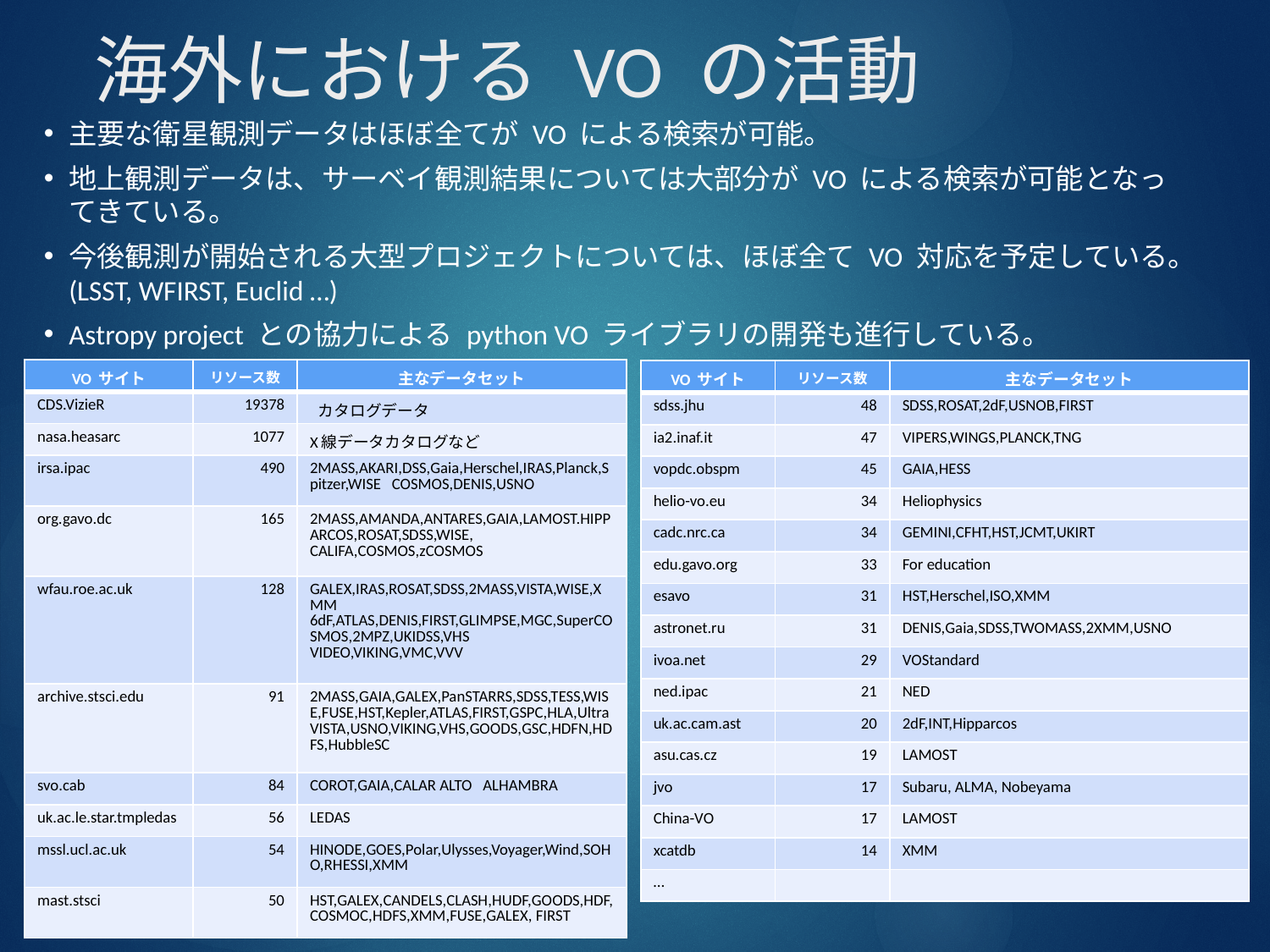

# 海外における VO の活動
主要な衛星観測データはほぼ全てが VO による検索が可能。
地上観測データは、サーベイ観測結果については大部分が VO による検索が可能となってきている。
今後観測が開始される大型プロジェクトについては、ほぼ全て VO 対応を予定している。(LSST, WFIRST, Euclid …)
Astropy project との協力による python VO ライブラリの開発も進行している。
| VO サイト | リソース数 | 主なデータセット |
| --- | --- | --- |
| CDS.VizieR | 19378 | カタログデータ |
| nasa.heasarc | 1077 | X線データカタログなど |
| irsa.ipac | 490 | 2MASS,AKARI,DSS,Gaia,Herschel,IRAS,Planck,Spitzer,WISE COSMOS,DENIS,USNO |
| org.gavo.dc | 165 | 2MASS,AMANDA,ANTARES,GAIA,LAMOST.HIPPARCOS,ROSAT,SDSS,WISE, CALIFA,COSMOS,zCOSMOS |
| wfau.roe.ac.uk | 128 | GALEX,IRAS,ROSAT,SDSS,2MASS,VISTA,WISE,XMM 6dF,ATLAS,DENIS,FIRST,GLIMPSE,MGC,SuperCOSMOS,2MPZ,UKIDSS,VHS VIDEO,VIKING,VMC,VVV |
| archive.stsci.edu | 91 | 2MASS,GAIA,GALEX,PanSTARRS,SDSS,TESS,WISE,FUSE,HST,Kepler,ATLAS,FIRST,GSPC,HLA,UltraVISTA,USNO,VIKING,VHS,GOODS,GSC,HDFN,HDFS,HubbleSC |
| svo.cab | 84 | COROT,GAIA,CALAR ALTO ALHAMBRA |
| uk.ac.le.star.tmpledas | 56 | LEDAS |
| mssl.ucl.ac.uk | 54 | HINODE,GOES,Polar,Ulysses,Voyager,Wind,SOHO,RHESSI,XMM |
| mast.stsci | 50 | HST,GALEX,CANDELS,CLASH,HUDF,GOODS,HDF,COSMOC,HDFS,XMM,FUSE,GALEX, FIRST |
| VO サイト | リソース数 | 主なデータセット |
| --- | --- | --- |
| sdss.jhu | 48 | SDSS,ROSAT,2dF,USNOB,FIRST |
| ia2.inaf.it | 47 | VIPERS,WINGS,PLANCK,TNG |
| vopdc.obspm | 45 | GAIA,HESS |
| helio-vo.eu | 34 | Heliophysics |
| cadc.nrc.ca | 34 | GEMINI,CFHT,HST,JCMT,UKIRT |
| edu.gavo.org | 33 | For education |
| esavo | 31 | HST,Herschel,ISO,XMM |
| astronet.ru | 31 | DENIS,Gaia,SDSS,TWOMASS,2XMM,USNO |
| ivoa.net | 29 | VOStandard |
| ned.ipac | 21 | NED |
| uk.ac.cam.ast | 20 | 2dF,INT,Hipparcos |
| asu.cas.cz | 19 | LAMOST |
| jvo | 17 | Subaru, ALMA, Nobeyama |
| China-VO | 17 | LAMOST |
| xcatdb | 14 | XMM |
| … |  |  |